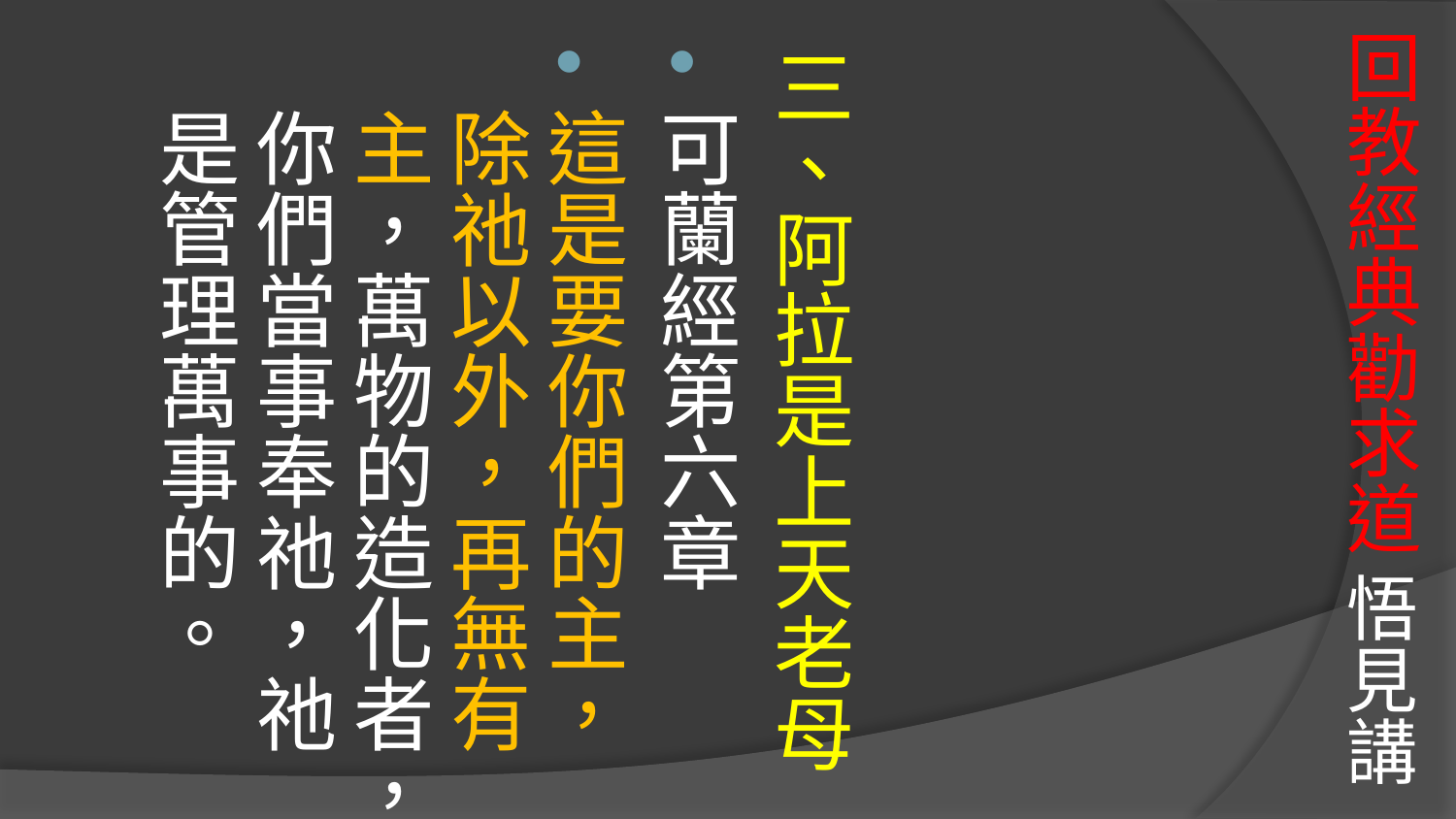

# 回教經典勸求道 悟見講
三、阿拉是上天老母
可蘭經第六章
這是要你們的主，除祂以外，再無有主，萬物的造化者，你們當事奉祂，祂是管理萬事的。